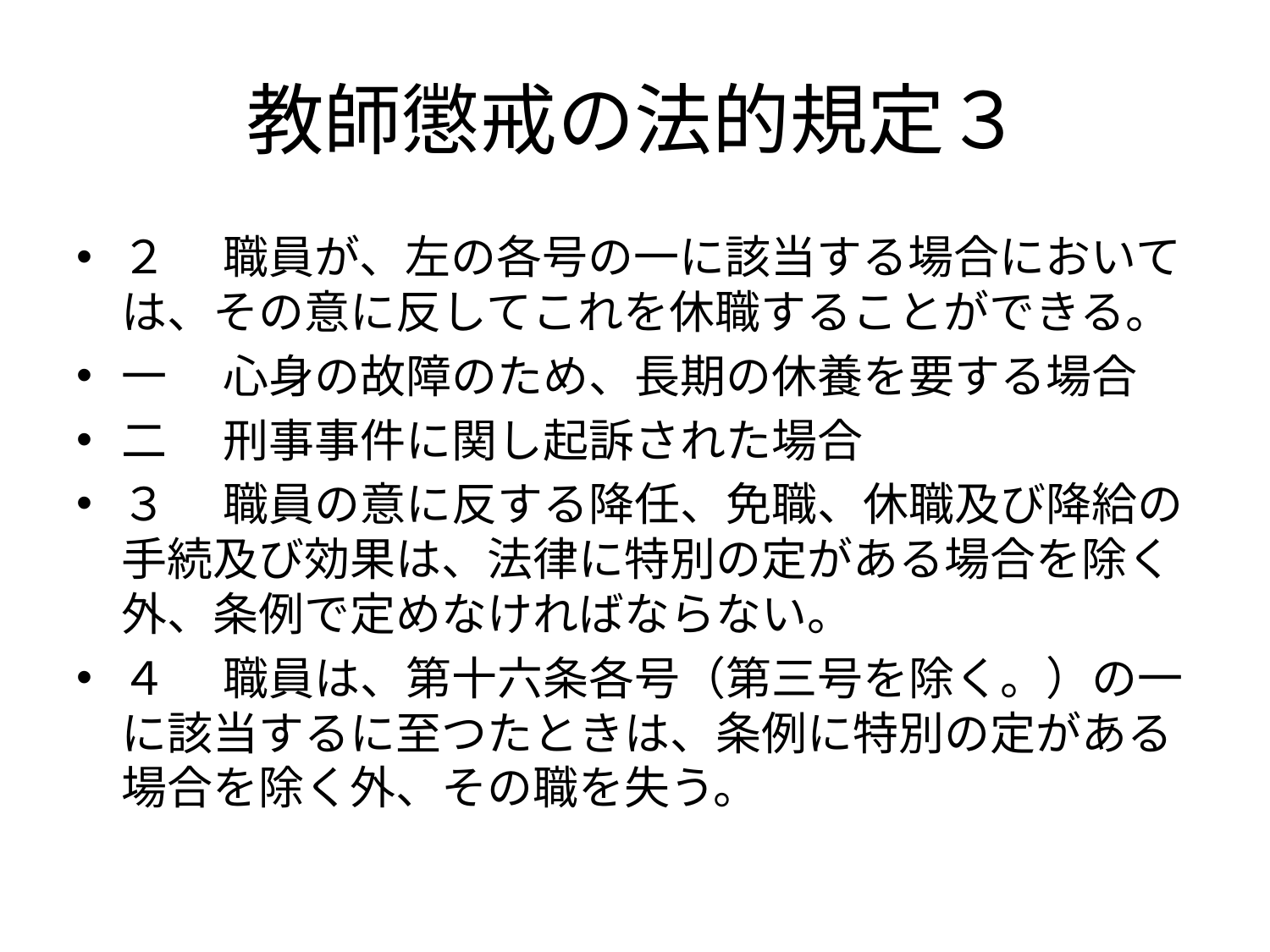

# 教師懲戒の法的規定３
２ 　職員が、左の各号の一に該当する場合においては、その意に反してこれを休職することができる。
一 　心身の故障のため、長期の休養を要する場合
二 　刑事事件に関し起訴された場合
３ 　職員の意に反する降任、免職、休職及び降給の手続及び効果は、法律に特別の定がある場合を除く外、条例で定めなければならない。
４ 　職員は、第十六条各号（第三号を除く。）の一に該当するに至つたときは、条例に特別の定がある場合を除く外、その職を失う。